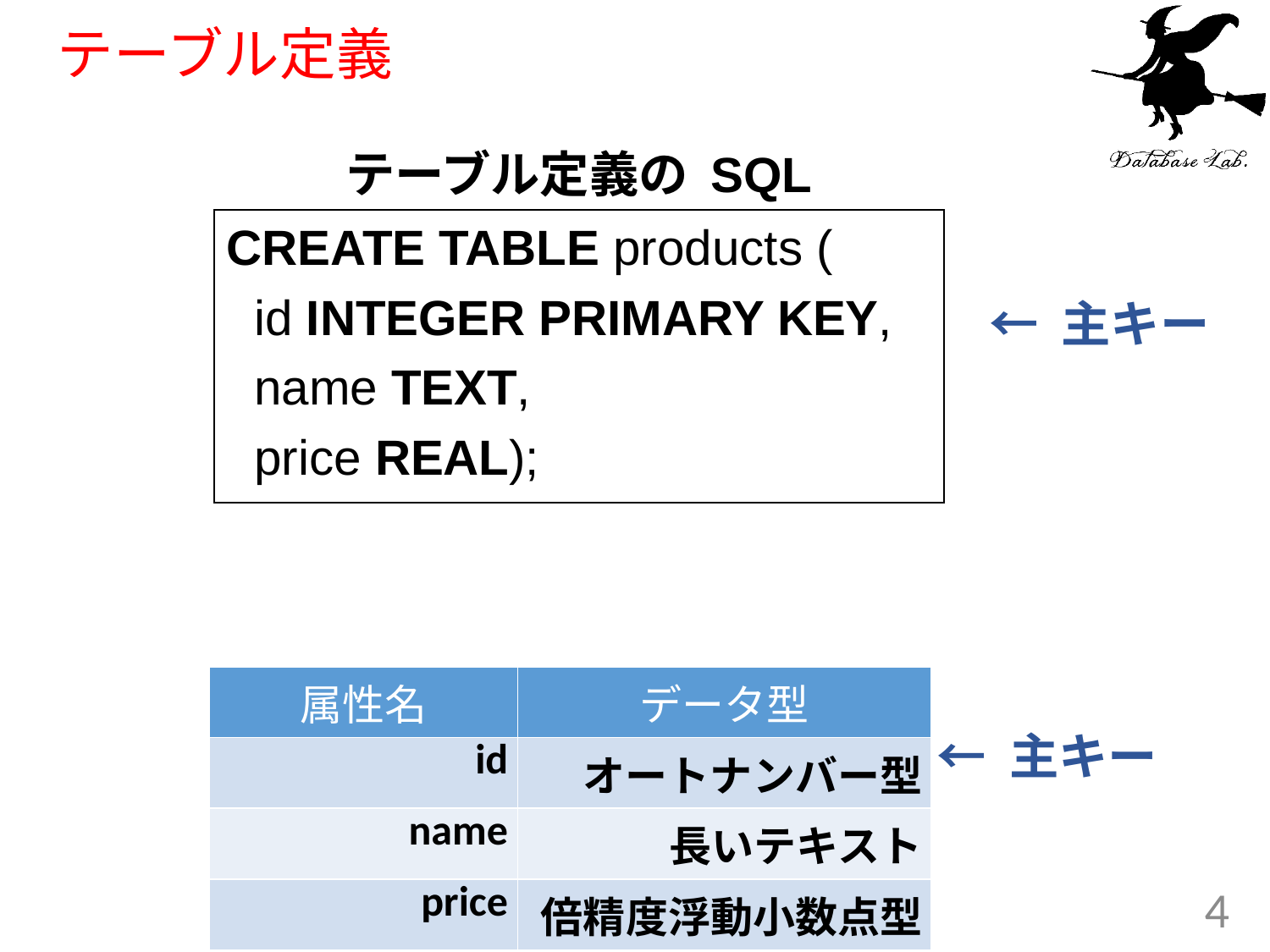

# テーブル定義
テーブル定義の SQL
CREATE TABLE products (
  id INTEGER PRIMARY KEY,
  name TEXT,
  price REAL);
← 主キー
← 主キー
| 属性名 | データ型 |
| --- | --- |
| id | オートナンバー型 |
| name | 長いテキスト |
| price | 倍精度浮動小数点型 |
← 主キー
4